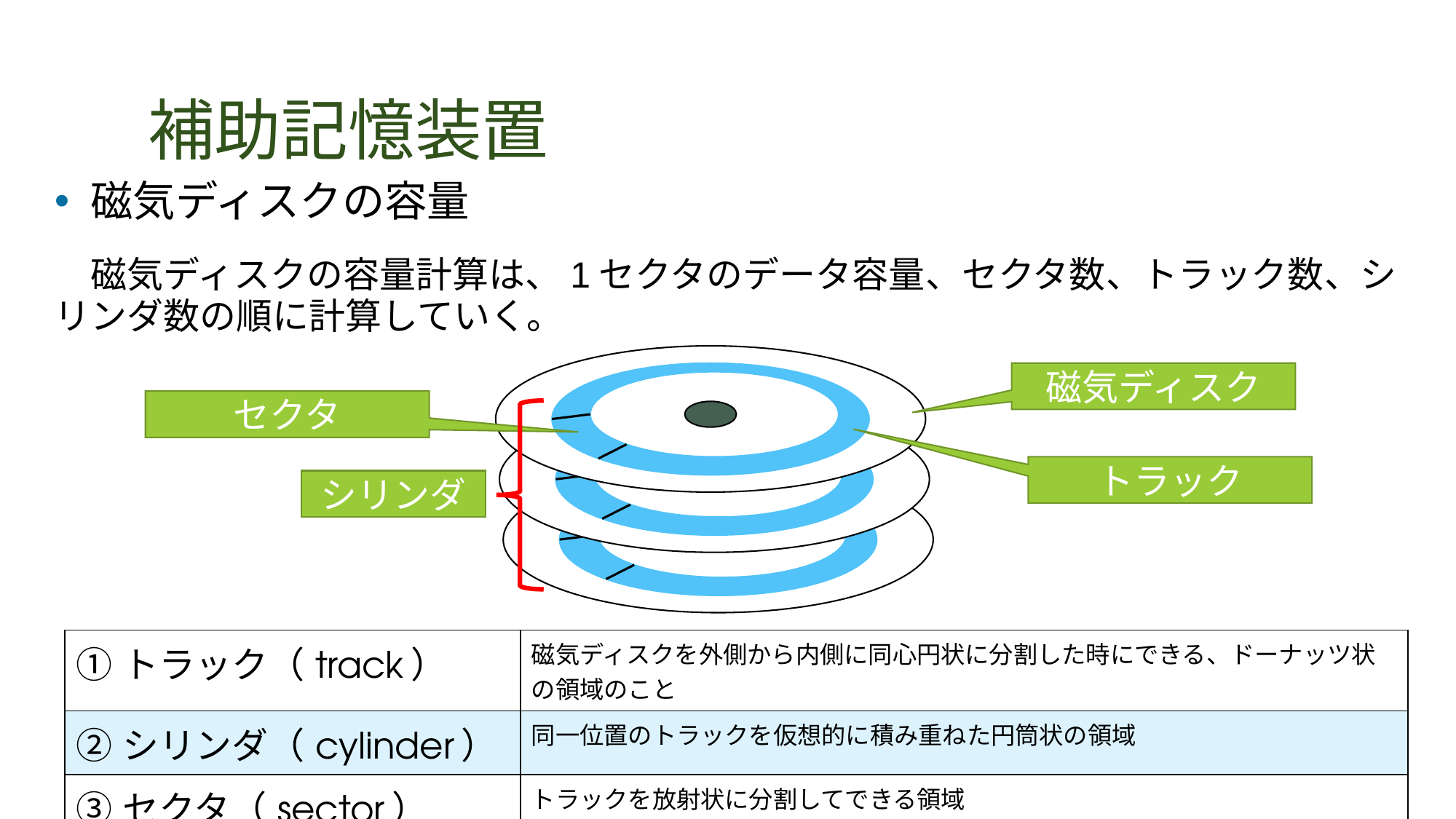

# 補助記憶装置
磁気ディスクの容量
　磁気ディスクの容量計算は、1セクタのデータ容量、セクタ数、トラック数、シリンダ数の順に計算していく。

磁気ディスク
セクタ

トラック
シリンダ
| ①トラック（track） | 磁気ディスクを外側から内側に同心円状に分割した時にできる、ドーナッツ状の領域のこと |
| --- | --- |
| ②シリンダ（cylinder） | 同一位置のトラックを仮想的に積み重ねた円筒状の領域 |
| ③セクタ（sector） | トラックを放射状に分割してできる領域 |